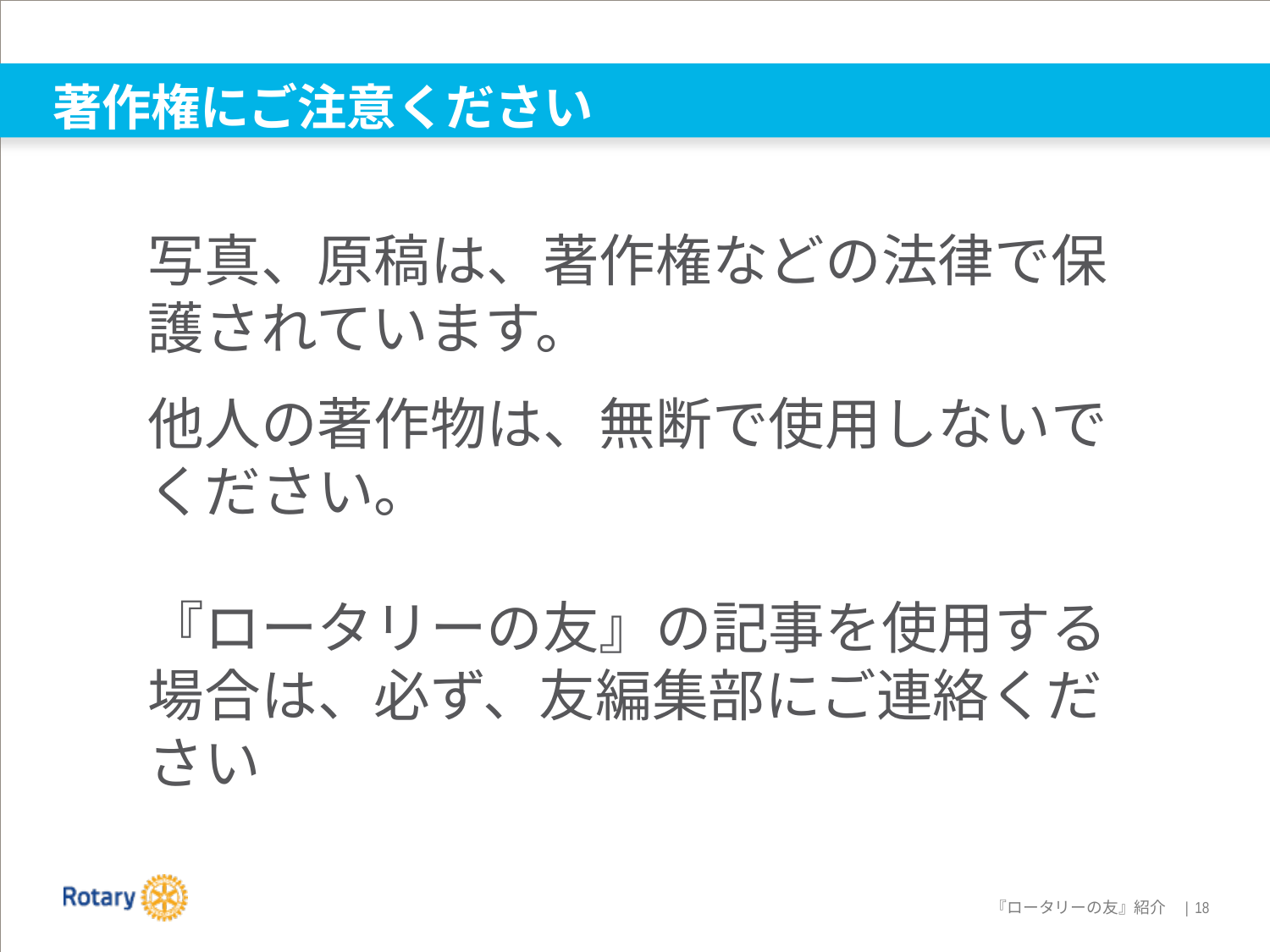

# 著作権にご注意ください
写真、原稿は、著作権などの法律で保護されています。
他人の著作物は、無断で使用しないでください。

『ロータリーの友』の記事を使用する場合は、必ず、友編集部にご連絡ください
『ロータリーの友』紹介   | 18